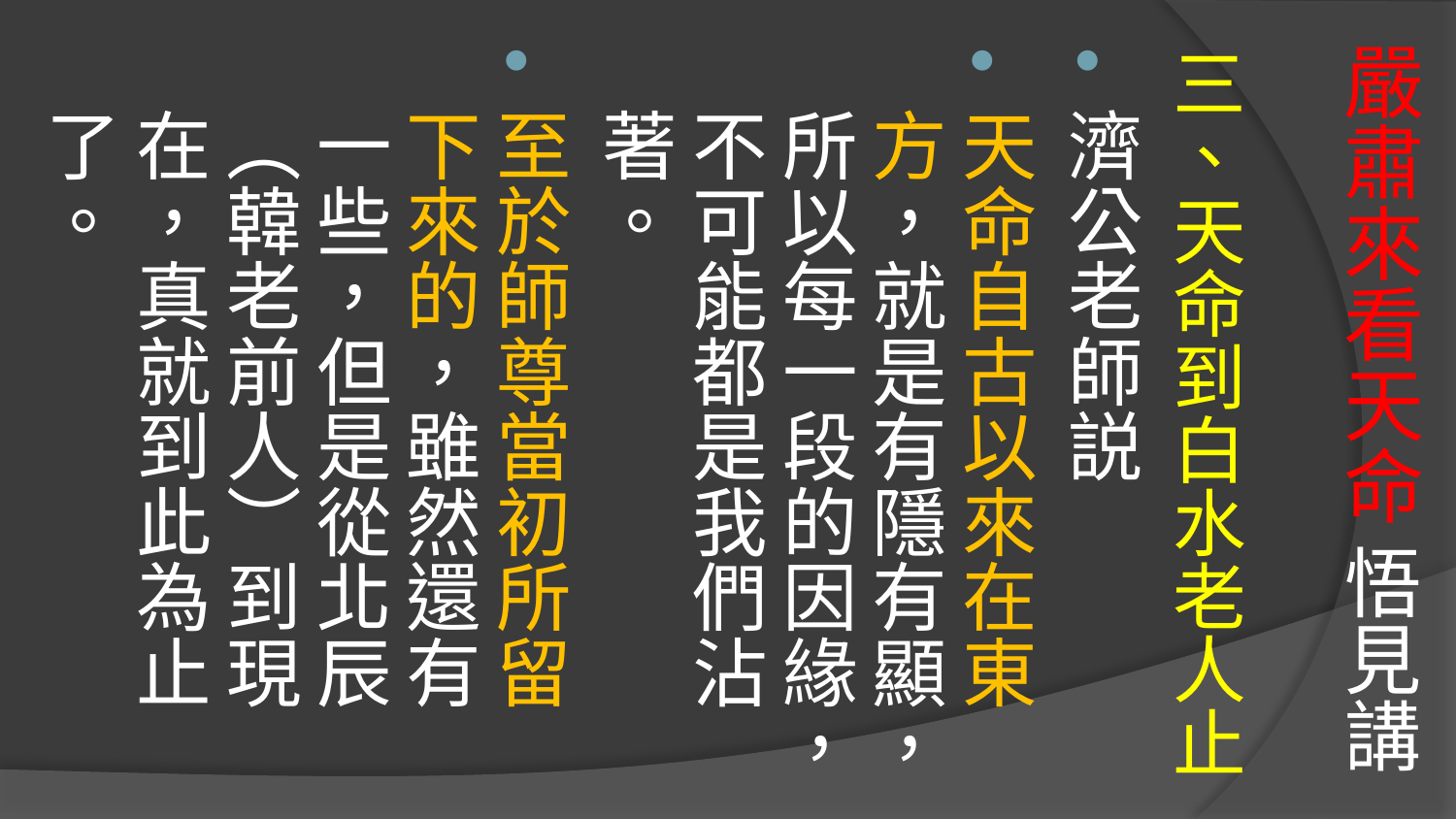

# 嚴肅來看天命 悟見講
三、天命到白水老人止
濟公老師説
天命自古以來在東方，就是有隱有顯，所以每一段的因緣，不可能都是我們沾著。
至於師尊當初所留下來的，雖然還有一些，但是從北辰（韓老前人）到現在，真就到此為止了。